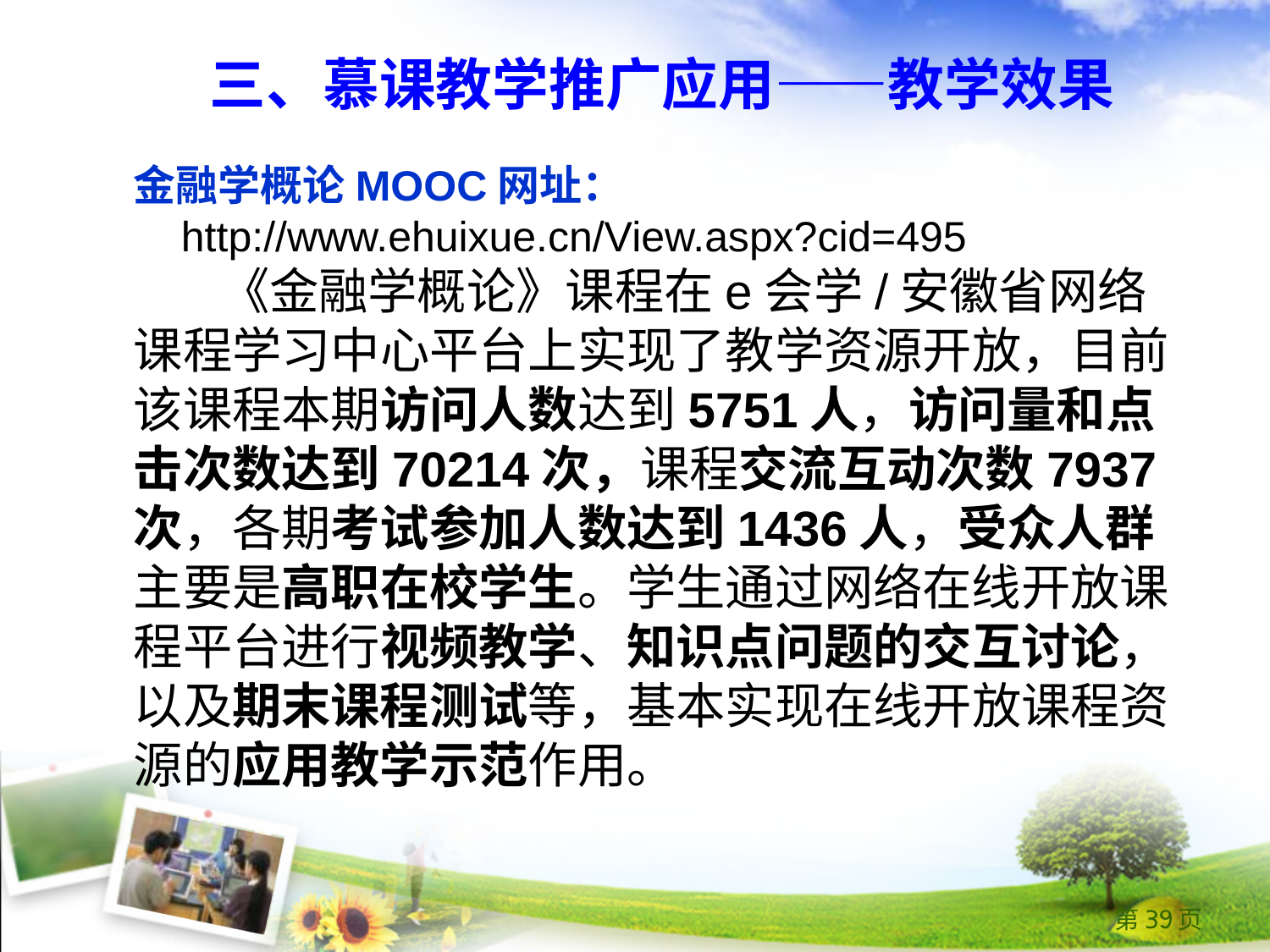

三、慕课教学推广应用——教学效果
金融学概论MOOC网址：
    http://www.ehuixue.cn/View.aspx?cid=495
        《金融学概论》课程在e会学/安徽省网络课程学习中心平台上实现了教学资源开放，目前该课程本期访问人数达到5751人，访问量和点击次数达到70214次，课程交流互动次数7937次，各期考试参加人数达到1436人，受众人群主要是高职在校学生。学生通过网络在线开放课程平台进行视频教学、知识点问题的交互讨论，以及期末课程测试等，基本实现在线开放课程资源的应用教学示范作用。

第39页